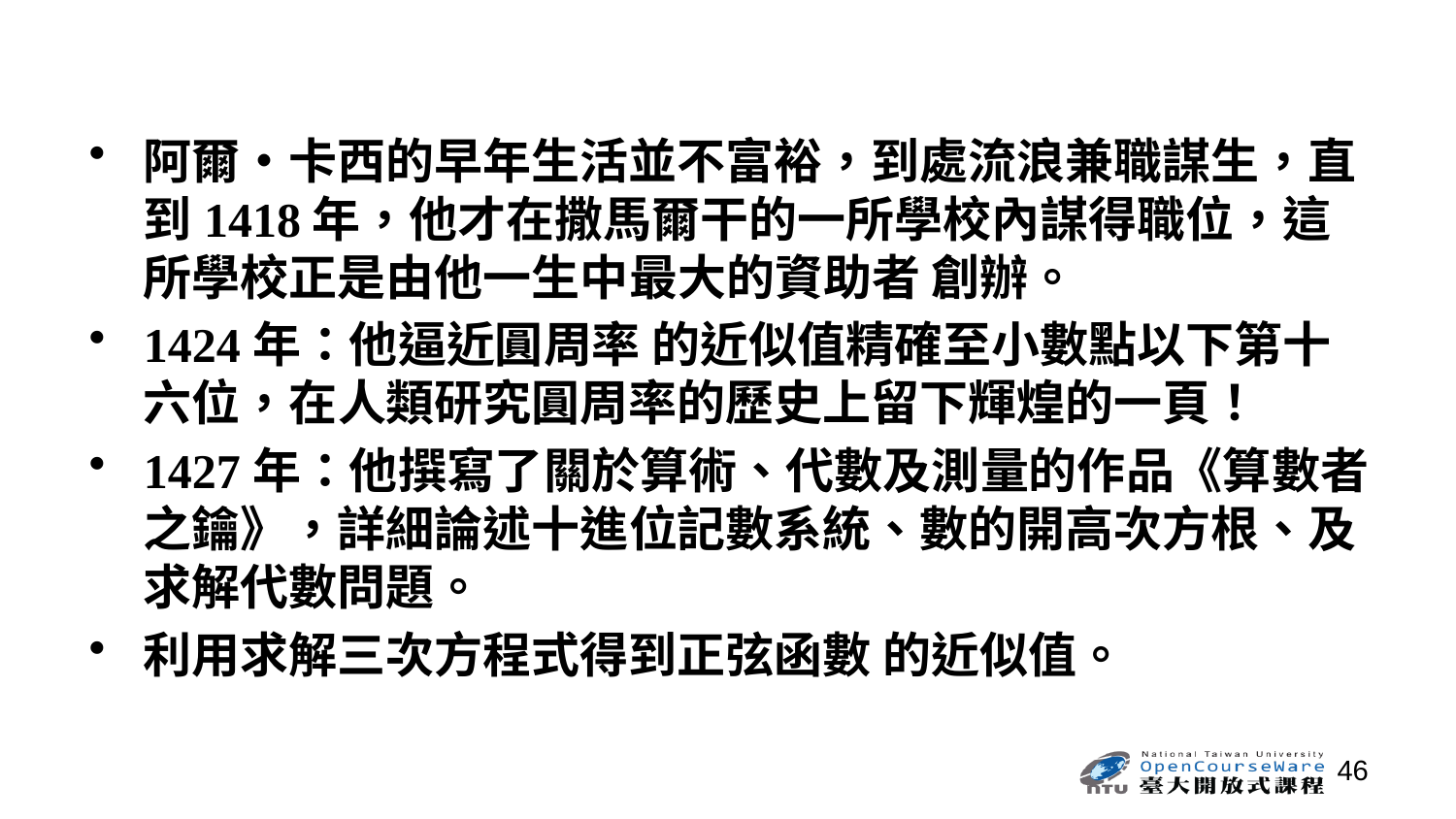

阿爾‧卡西的早年生活並不富裕，到處流浪兼職謀生，直到1418年，他才在撒馬爾干的一所學校內謀得職位，這所學校正是由他一生中最大的資助者 創辦。
1424年：他逼近圓周率 的近似值精確至小數點以下第十六位，在人類研究圓周率的歷史上留下輝煌的一頁！
1427年：他撰寫了關於算術、代數及測量的作品《算數者之鑰》，詳細論述十進位記數系統、數的開高次方根、及求解代數問題。
利用求解三次方程式得到正弦函數 的近似值。

46